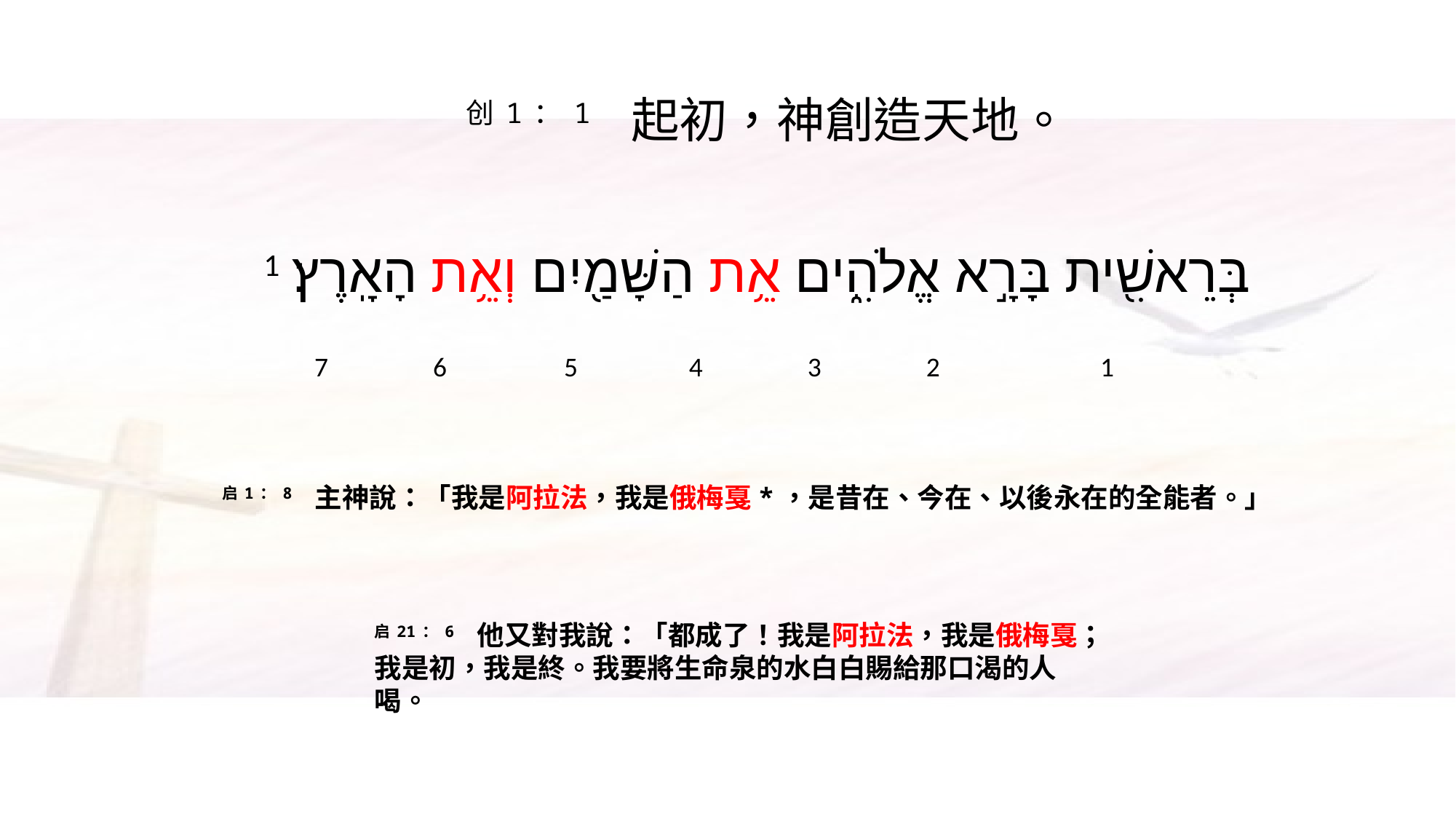

创1：1 起初，神創造天地。
​ 1 בְּרֵאשִׁ֖ית בָּרָ֣א אֱלֹהִ֑ים אֵ֥ת הַשָּׁמַ֖יִם וְאֵ֥ת הָאָֽרֶץ׃
7                 6                   5                  4                 3                 2                          1
启1：8 主神說：「我是阿拉法，我是俄梅戛*，是昔在、今在、以後永在的全能者。」
启21：6 他又對我說：「都成了！我是阿拉法，我是俄梅戛；我是初，我是終。我要將生命泉的水白白賜給那口渴的人喝。